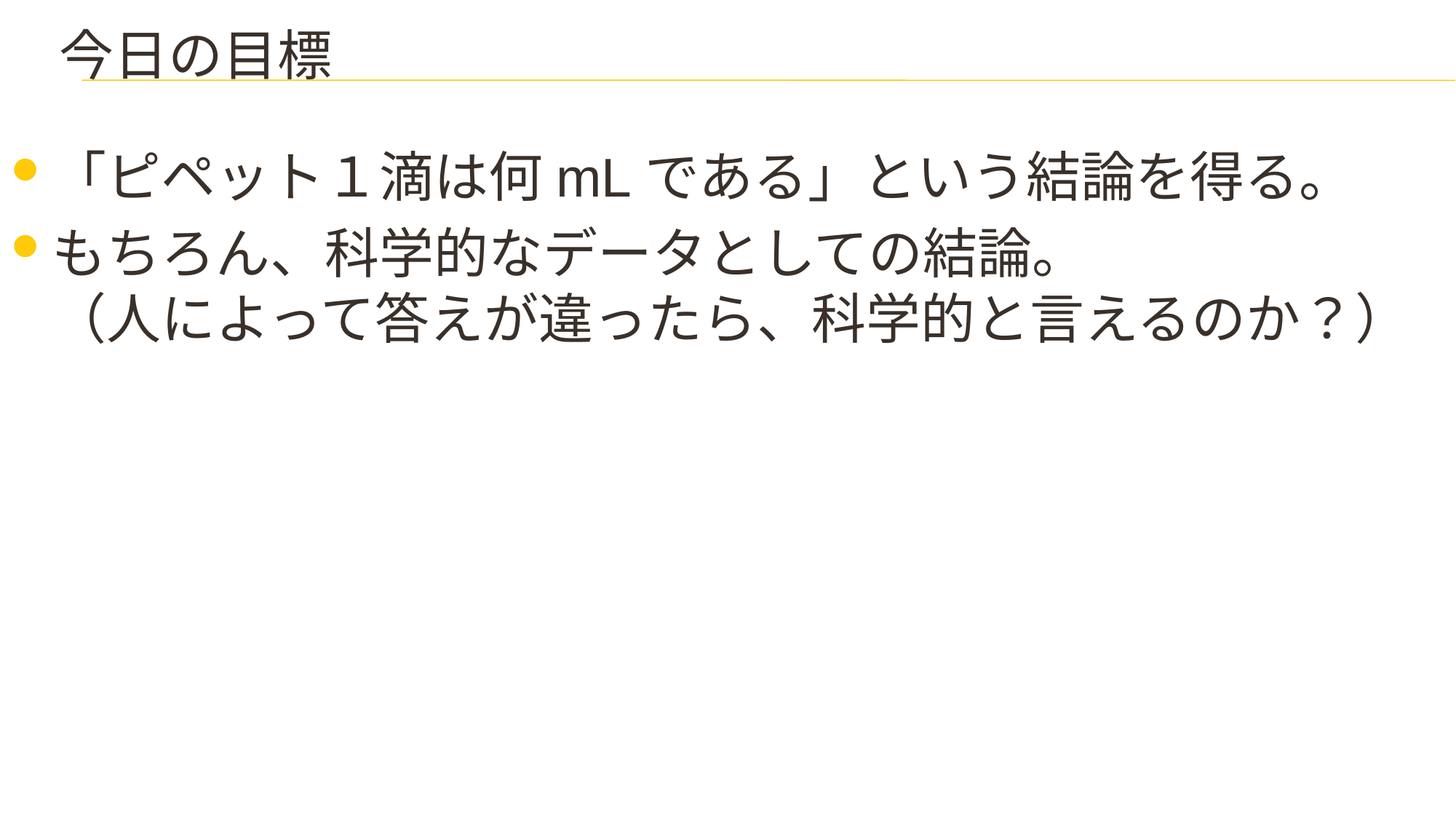

# 今日の目標
「ピペット１滴は何mLである」という結論を得る。
もちろん、科学的なデータとしての結論。
（人によって答えが違ったら、科学的と言えるのか？）